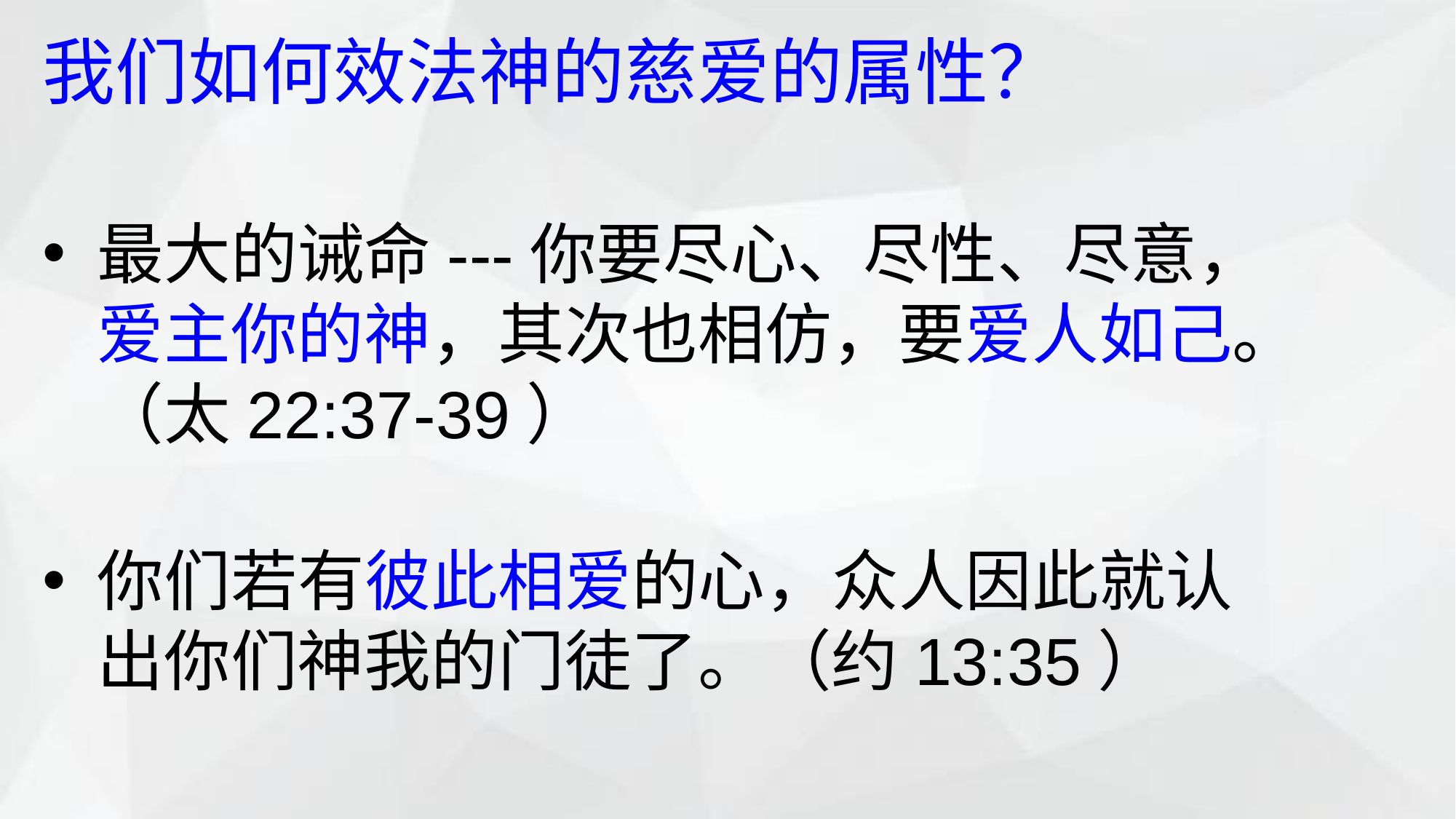

我们如何效法神的慈爱的属性？

最大的诫命---你要尽心、尽性、尽意，爱主你的神，其次也相仿，要爱人如己。（太22:37-39）

你们若有彼此相爱的心，众人因此就认出你们神我的门徒了。（约13:35）
39